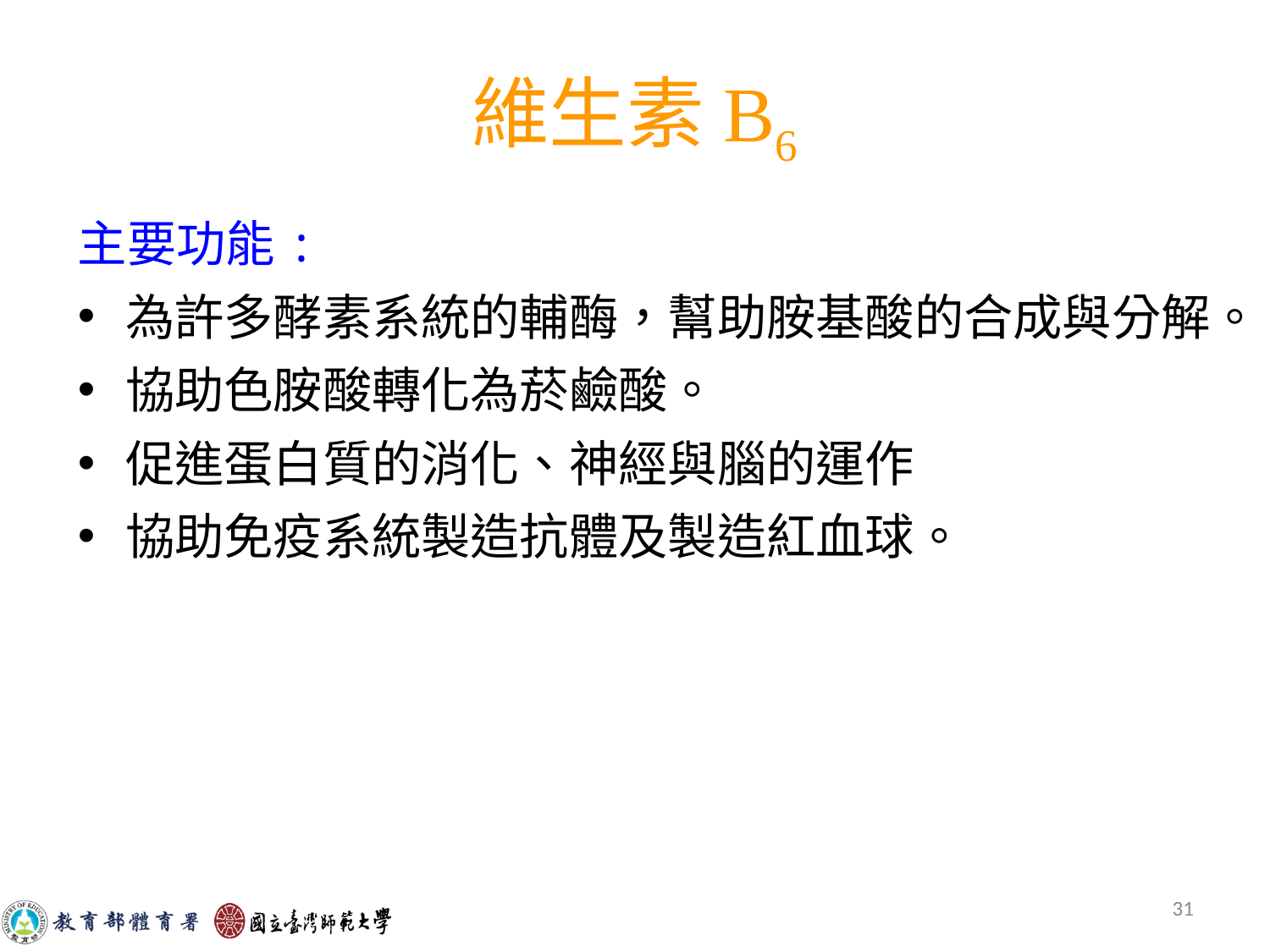

# 維生素B6
主要功能:
為許多酵素系統的輔酶，幫助胺基酸的合成與分解。
協助色胺酸轉化為菸鹼酸。
促進蛋白質的消化、神經與腦的運作
協助免疫系統製造抗體及製造紅血球。

31